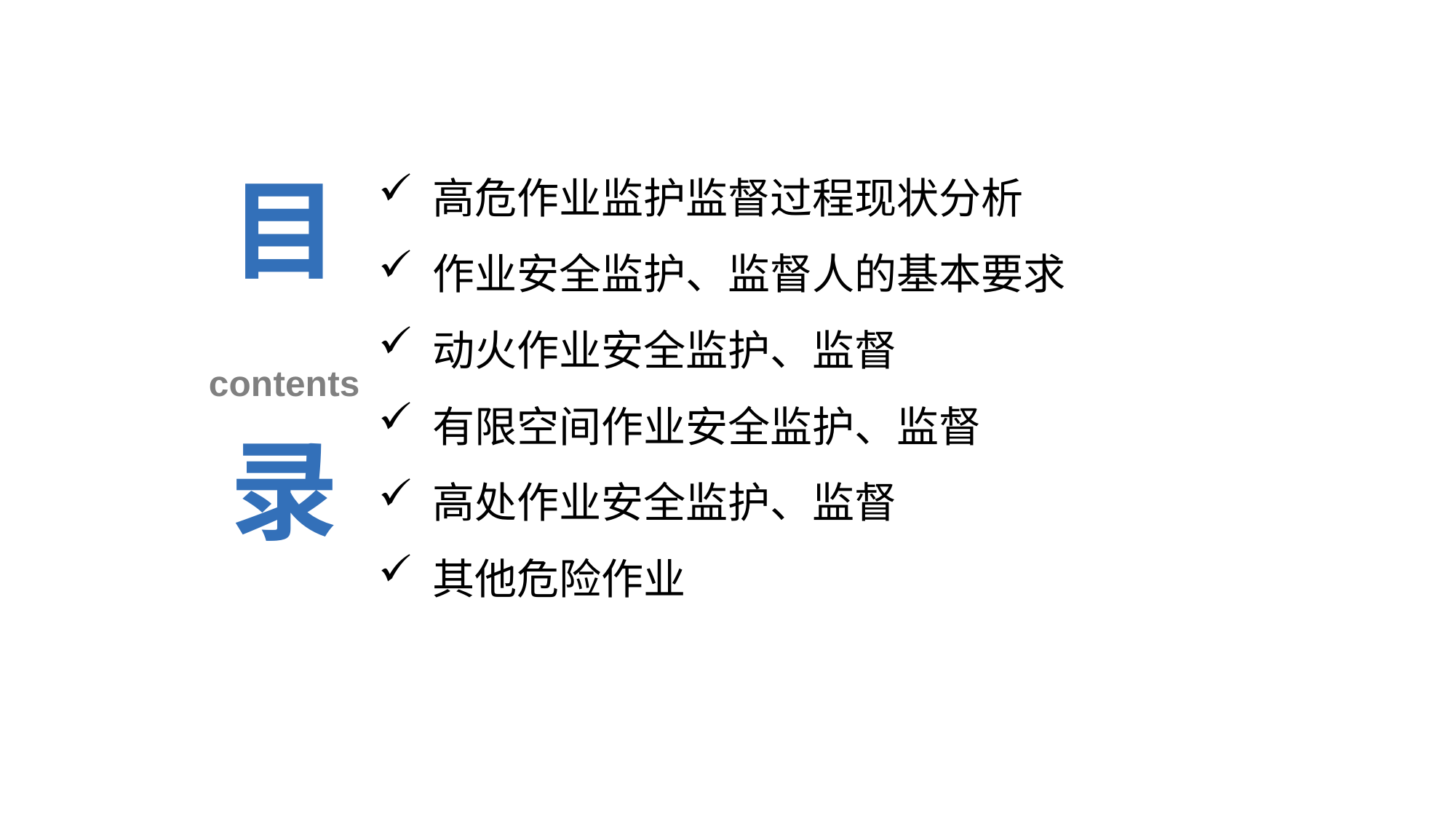

高危作业监护监督过程现状分析
作业安全监护、监督人的基本要求
动火作业安全监护、监督
有限空间作业安全监护、监督
高处作业安全监护、监督
其他危险作业

目

录
contents